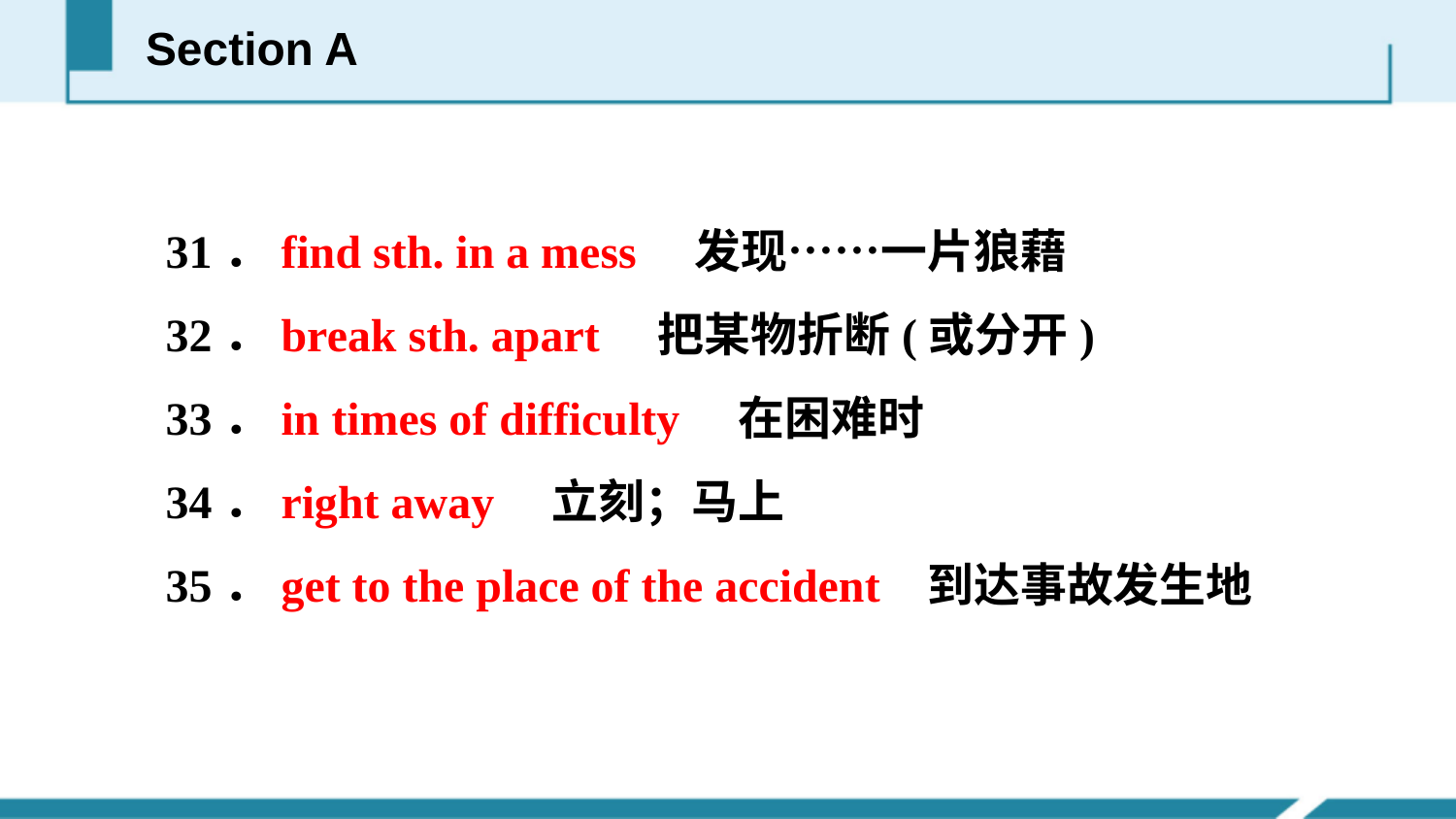

Section A
31．find sth. in a mess　发现……一片狼藉
32．break sth. apart　把某物折断(或分开)
33．in times of difficulty　在困难时
34．right away　立刻；马上
35．get to the place of the accident   到达事故发生地